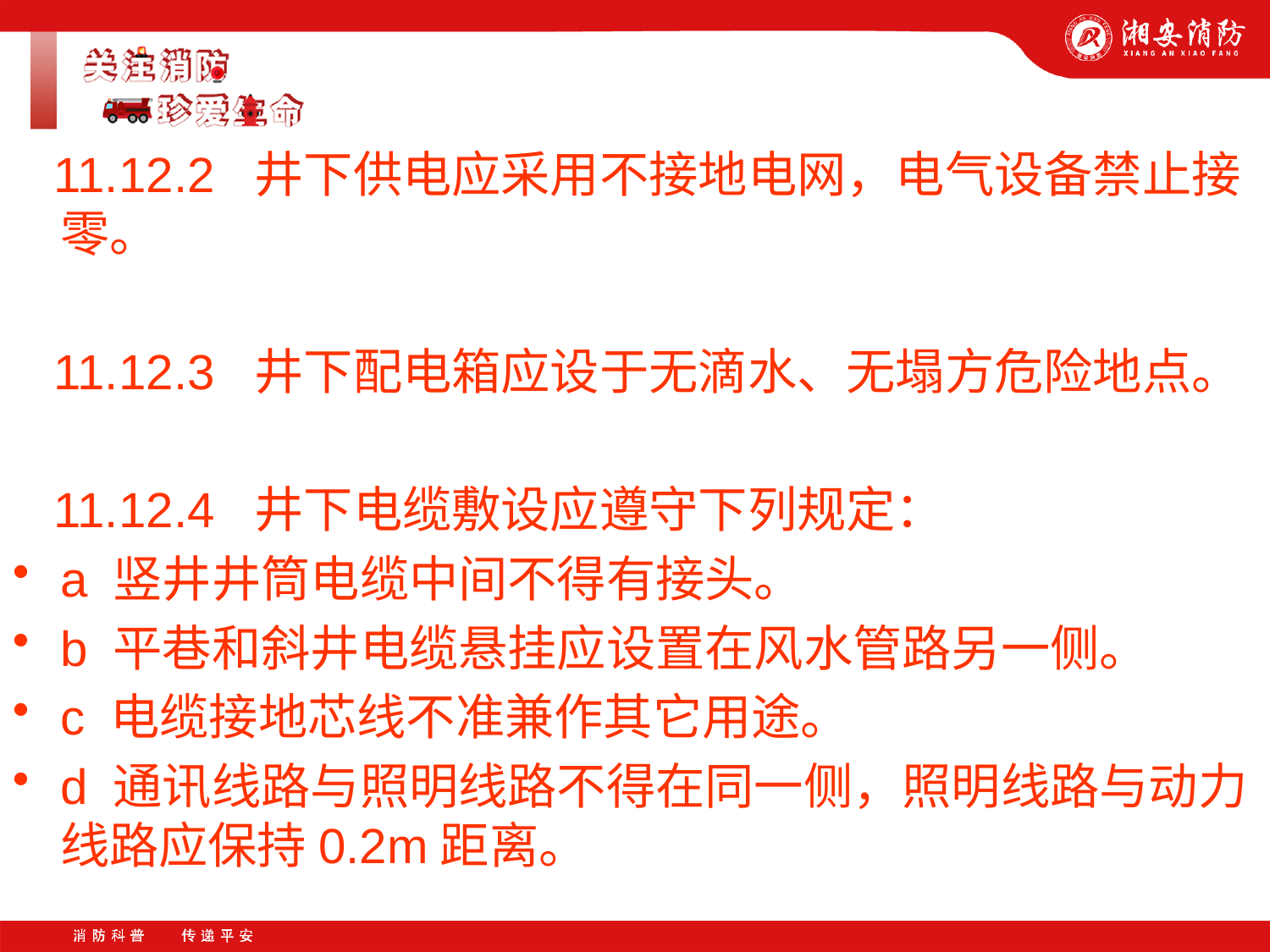

11.12.2  井下供电应采用不接地电网，电气设备禁止接零。

   11.12.3  井下配电箱应设于无滴水、无塌方危险地点。

   11.12.4  井下电缆敷设应遵守下列规定：
a 竖井井筒电缆中间不得有接头。
b 平巷和斜井电缆悬挂应设置在风水管路另一侧。
c 电缆接地芯线不准兼作其它用途。
d 通讯线路与照明线路不得在同一侧，照明线路与动力线路应保持0.2m距离。